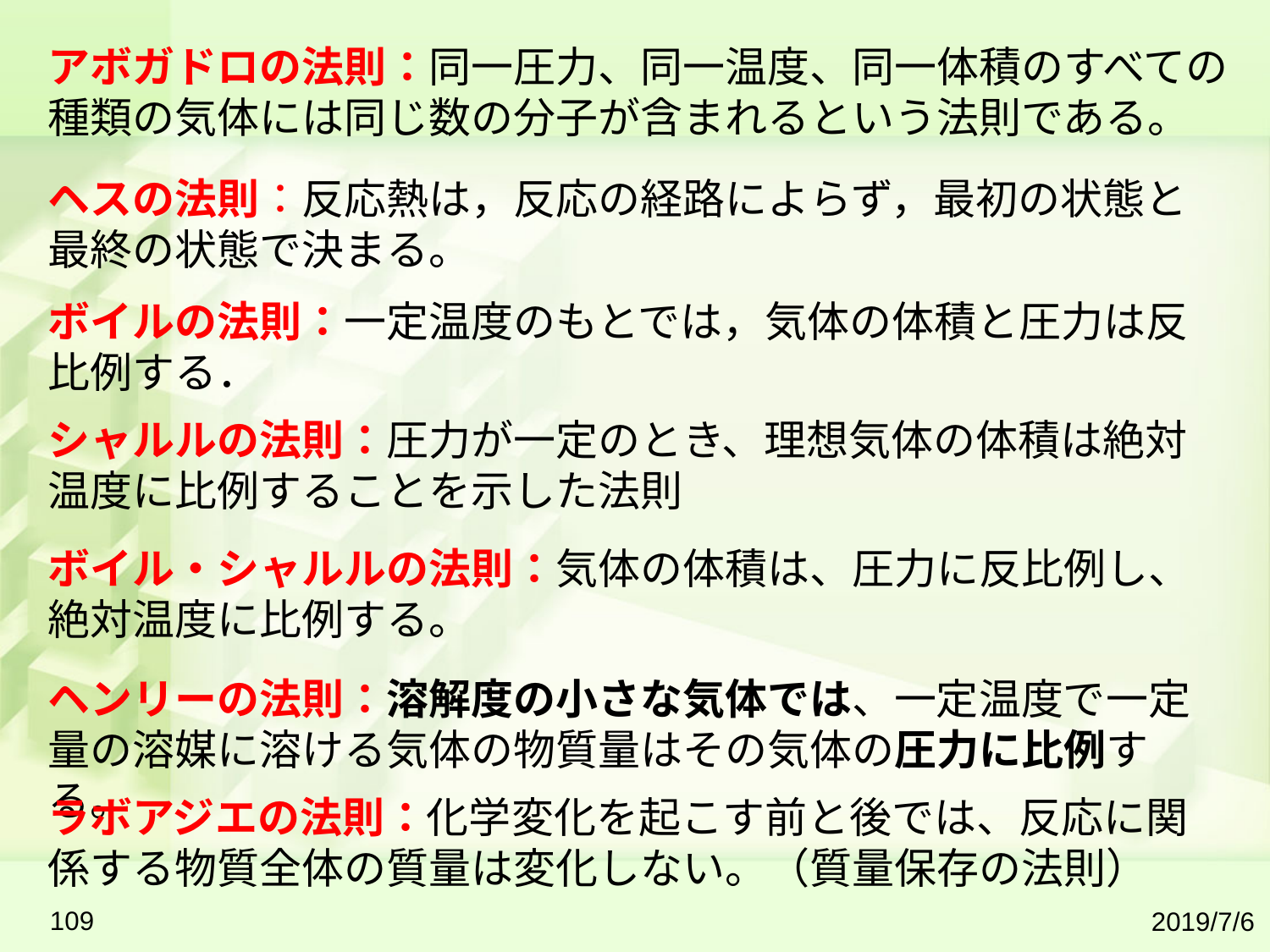

絶対温度；絶対零度（０ｋ）－２７３．１５℃
アボガドロの法則：同一圧力、同一温度、同一体積のすべての種類の気体には同じ数の分子が含まれるという法則である。
ヘスの法則：反応熱は，反応の経路によらず，最初の状態と最終の状態で決まる。
ボイルの法則：一定温度のもとでは，気体の体積と圧力は反比例する．
シャルルの法則：圧力が一定のとき、理想気体の体積は絶対温度に比例することを示した法則
ボイル・シャルルの法則：気体の体積は、圧力に反比例し、絶対温度に比例する。
ヘンリーの法則：溶解度の小さな気体では、一定温度で一定量の溶媒に溶ける気体の物質量はその気体の圧力に比例する。

ラボアジエの法則：化学変化を起こす前と後では、反応に関係する物質全体の質量は変化しない。（質量保存の法則）
109
2019/7/6